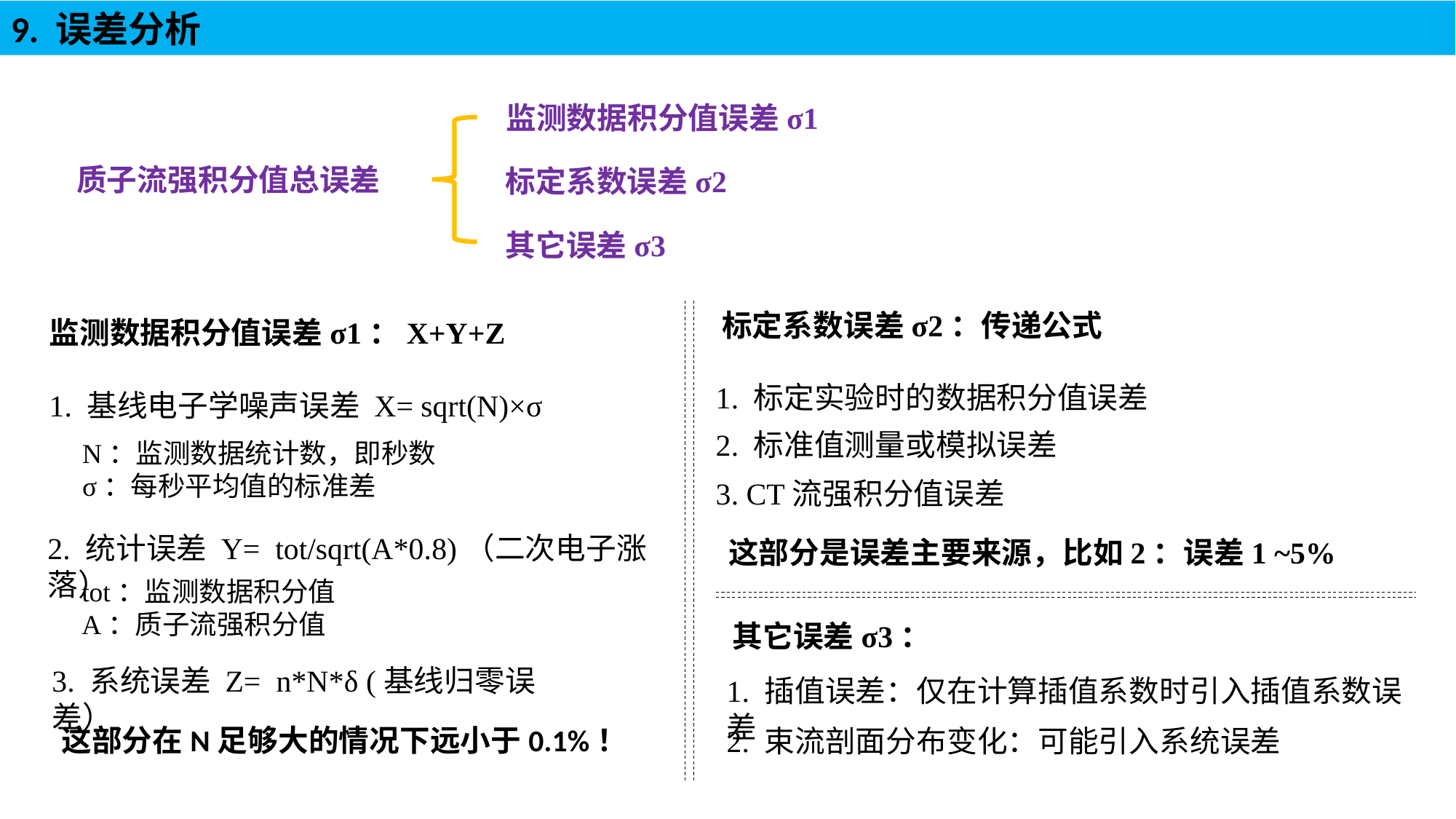

9. 误差分析
监测数据积分值误差σ1

质子流强积分值总误差
标定系数误差σ2
其它误差σ3
标定系数误差σ2：传递公式
监测数据积分值误差σ1：X+Y+Z

1. 基线电子学噪声误差 X= sqrt(N)×σ
1. 标定实验时的数据积分值误差
2. 标准值测量或模拟误差
N：监测数据统计数，即秒数
σ：每秒平均值的标准差
3. CT流强积分值误差
2. 统计误差 Y=  tot/sqrt(A*0.8)（二次电子涨落）
这部分是误差主要来源，比如2：误差1 ~5%
tot：监测数据积分值
A：质子流强积分值
其它误差σ3：
3. 系统误差 Z=  n*N*δ (基线归零误差）
1. 插值误差：仅在计算插值系数时引入插值系数误差
这部分在N足够大的情况下远小于0.1%！
2. 束流剖面分布变化：可能引入系统误差